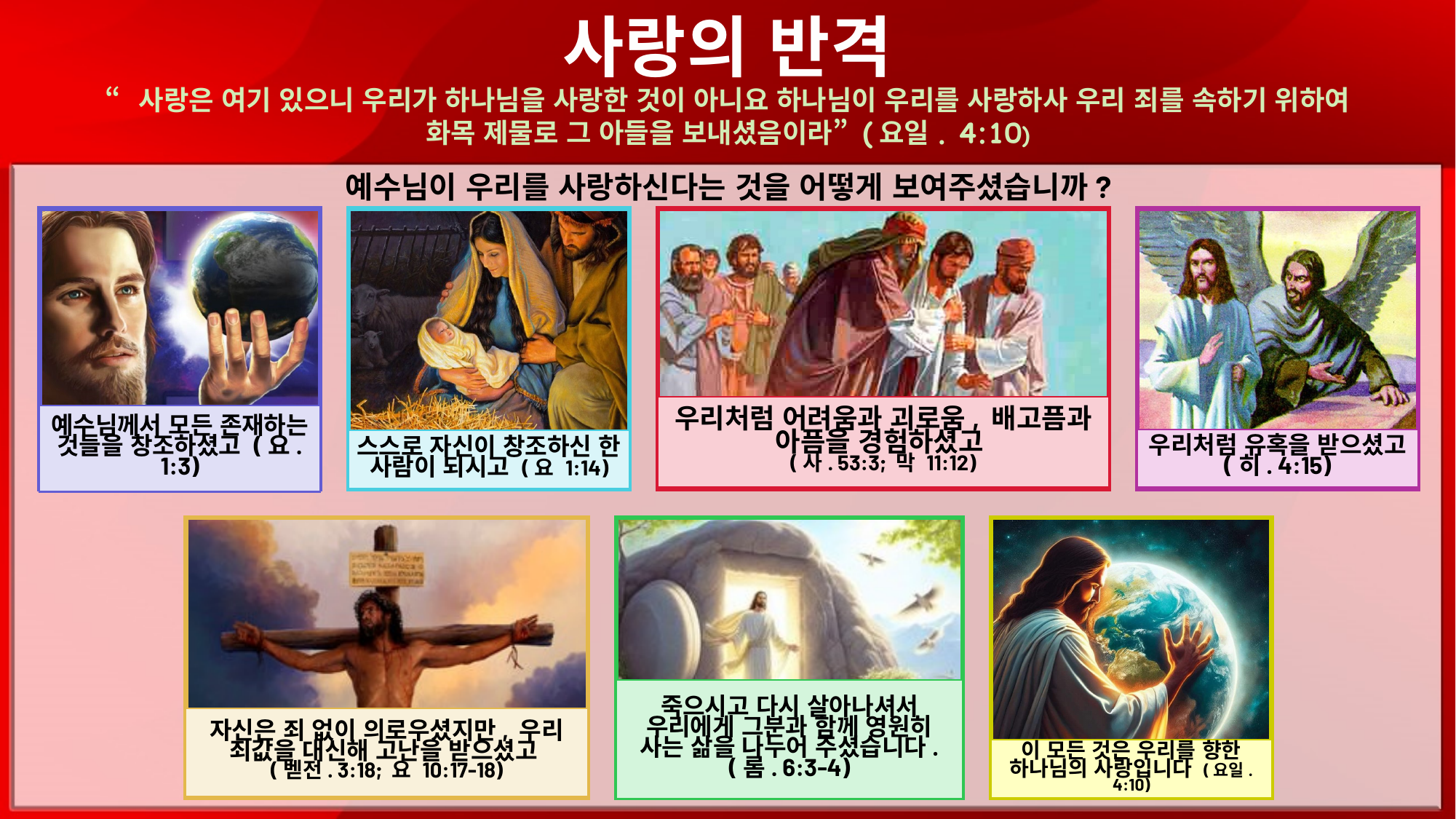

사랑의 반격
“사랑은 여기 있으니 우리가 하나님을 사랑한 것이 아니요 하나님이 우리를 사랑하사 우리 죄를 속하기 위하여 화목 제물로 그 아들을 보내셨음이라” (요일. 4:10)
예수님이 우리를 사랑하신다는 것을 어떻게 보여주셨습니까?
예수님께서 모든 존재하는 것들을 창조하셨고 (요. 1:3)
스스로 자신이 창조하신 한 사람이 되시고 (요 1:14)
우리처럼 어려움과 괴로움, 배고픔과 아픔을 경험하셨고
(사. 53:3; 막 11:12)
우리처럼 유혹을 받으셨고 (히. 4:15)
자신은 죄 없이 의로우셨지만, 우리 죄값을 대신해 고난을 받으셨고
(벧전. 3:18; 요 10:17-18)
죽으시고 다시 살아나셔서 우리에게 그분과 함께 영원히 사는 삶을 나누어 주셨습니다.
(롬. 6:3-4)
이 모든 것은 우리를 향한 하나님의 사랑입니다 (요일. 4:10)